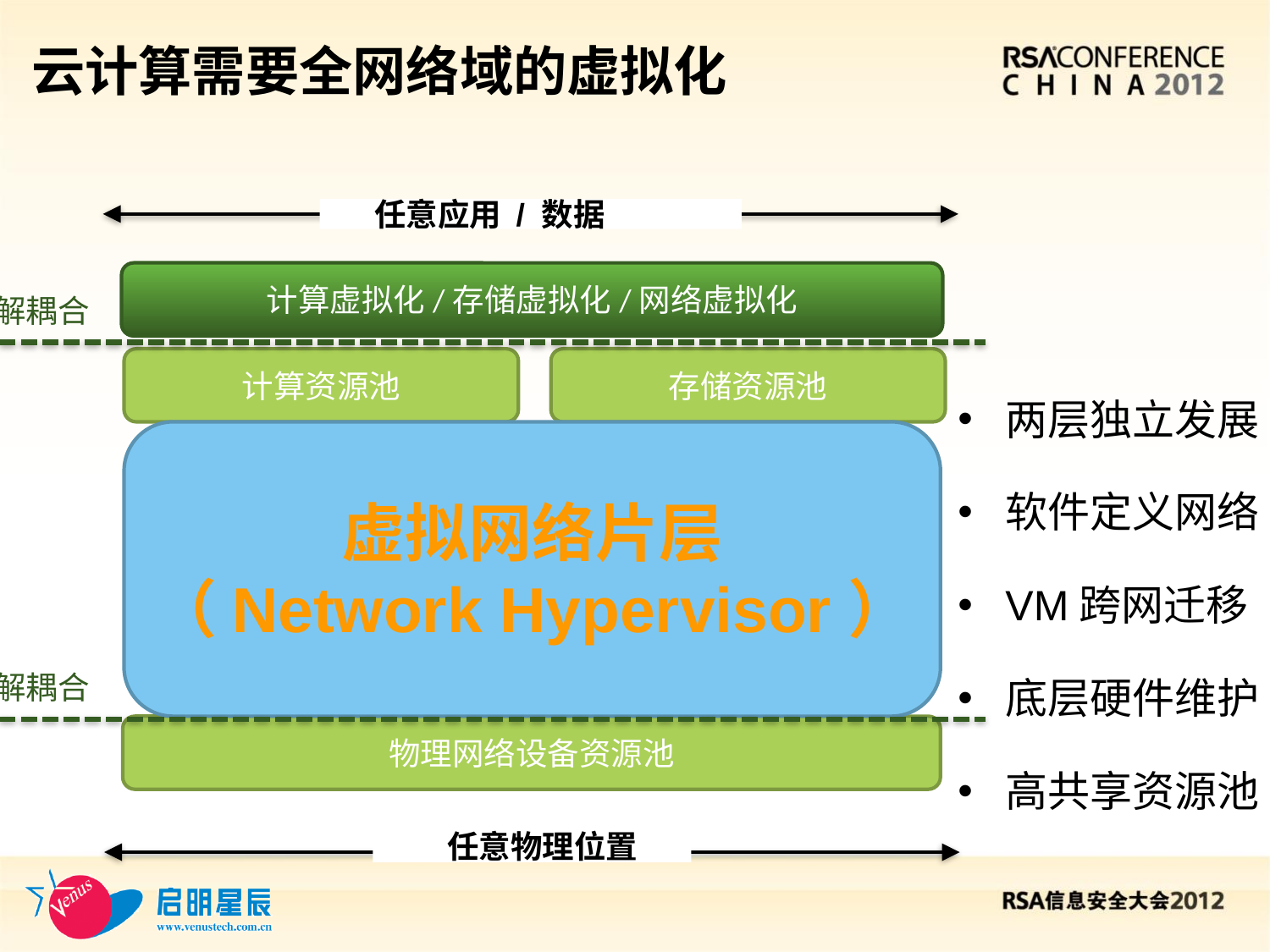

# 云计算需要全网络域的虚拟化
任意应用 / 数据

计算虚拟化/存储虚拟化/网络虚拟化
解耦合
计算资源池
存储资源池
两层独立发展
软件定义网络
VM跨网迁移
底层硬件维护
高共享资源池
虚拟网络片层
（Network Hypervisor）
解耦合
物理网络设备资源池
任意物理位置